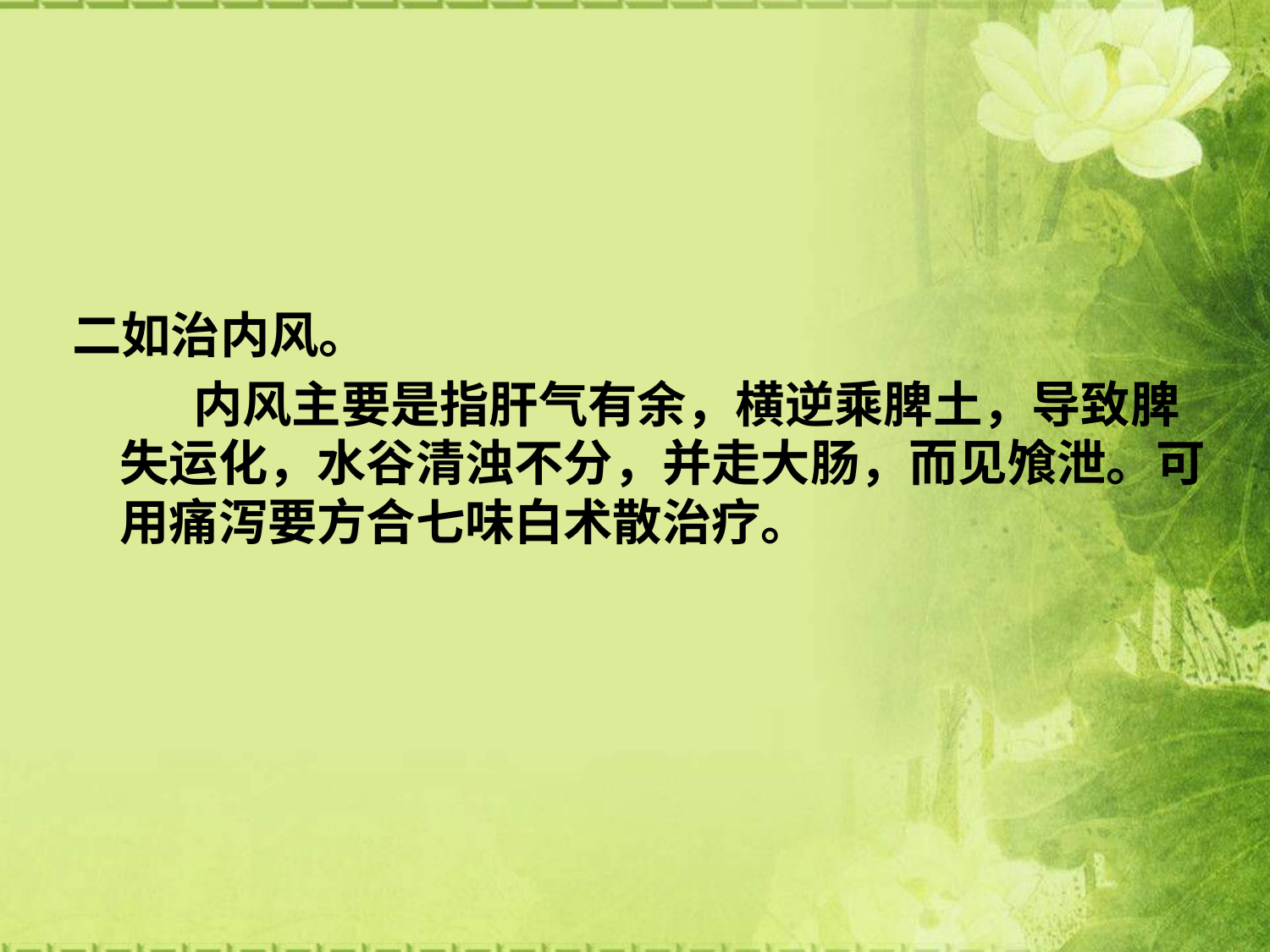

二如治内风。
　　  内风主要是指肝气有余，横逆乘脾土，导致脾失运化，水谷清浊不分，并走大肠，而见飧泄。可用痛泻要方合七味白术散治疗。